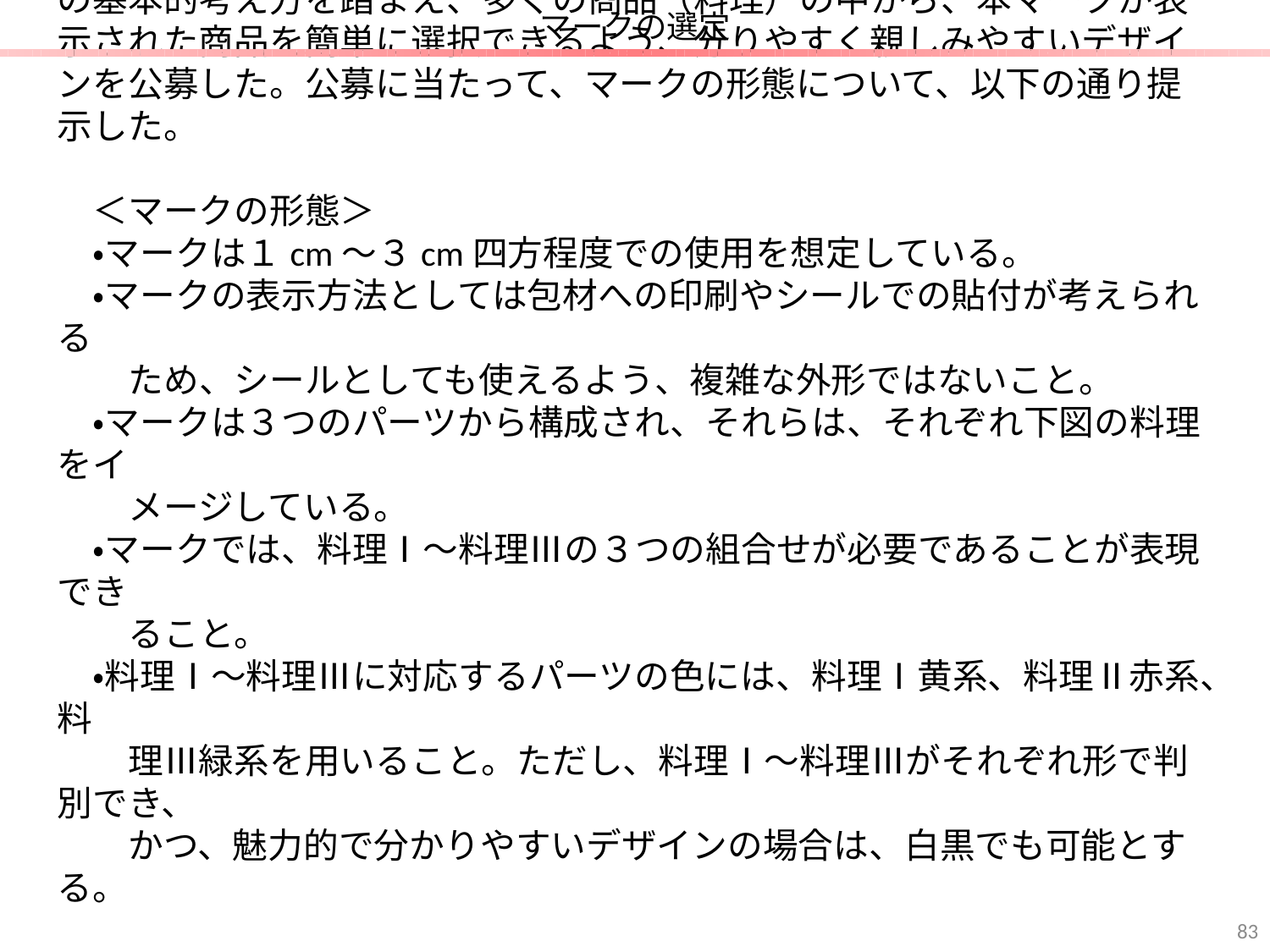

マークの選定

　平成26年７月28日（月）から８月29日（金）の約１ヶ月間、マークの基本的考え方を踏まえ、多くの商品（料理）の中から、本マークが表示された商品を簡単に選択できるよう、分りやすく親しみやすいデザインを公募した。公募に当たって、マークの形態について、以下の通り提示した。

　＜マークの形態＞
　・マークは１cm～３cm四方程度での使用を想定している。
　・マークの表示方法としては包材への印刷やシールでの貼付が考えられる
　　ため、シールとしても使えるよう、複雑な外形ではないこと。
　・マークは３つのパーツから構成され、それらは、それぞれ下図の料理をイ
　　メージしている。
　・マークでは、料理Ⅰ～料理Ⅲの３つの組合せが必要であることが表現でき
　　ること。
　・料理Ⅰ～料理Ⅲに対応するパーツの色には、料理Ⅰ黄系、料理Ⅱ赤系、料
　　理Ⅲ緑系を用いること。ただし、料理Ⅰ～料理Ⅲがそれぞれ形で判別でき、
　　かつ、魅力的で分かりやすいデザインの場合は、白黒でも可能とする。

　応募のあった114作品の中から、一次選考で12作品を選定し、二次選考で、各構成委員が上位３作品を選定し、それぞれに配点し、合計得点が最も高かった作品を採用した。
83